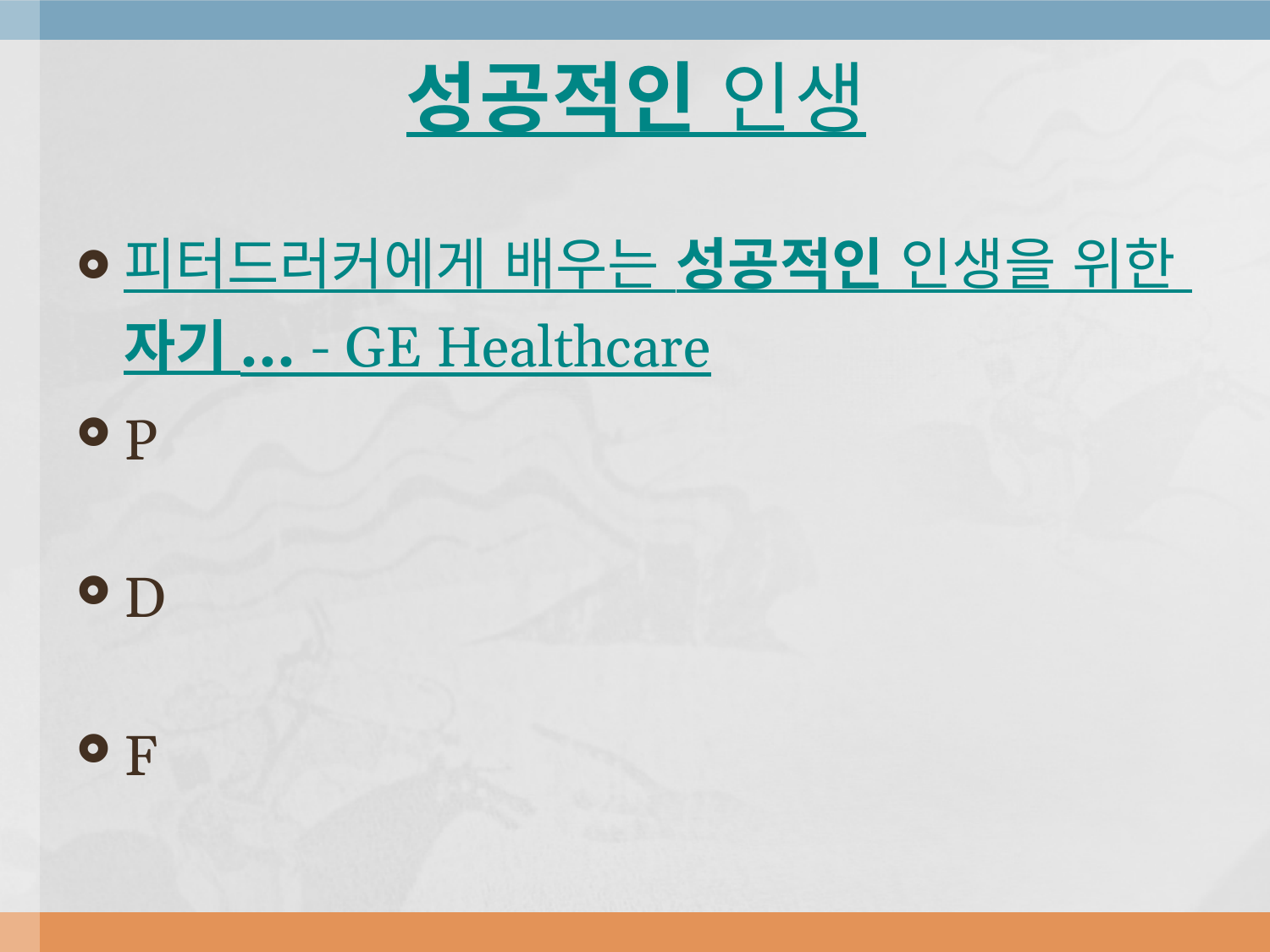

# 성공적인 인생
피터드러커에게 배우는 성공적인 인생을 위한 자기 ... - GE Healthcare
P

D

F